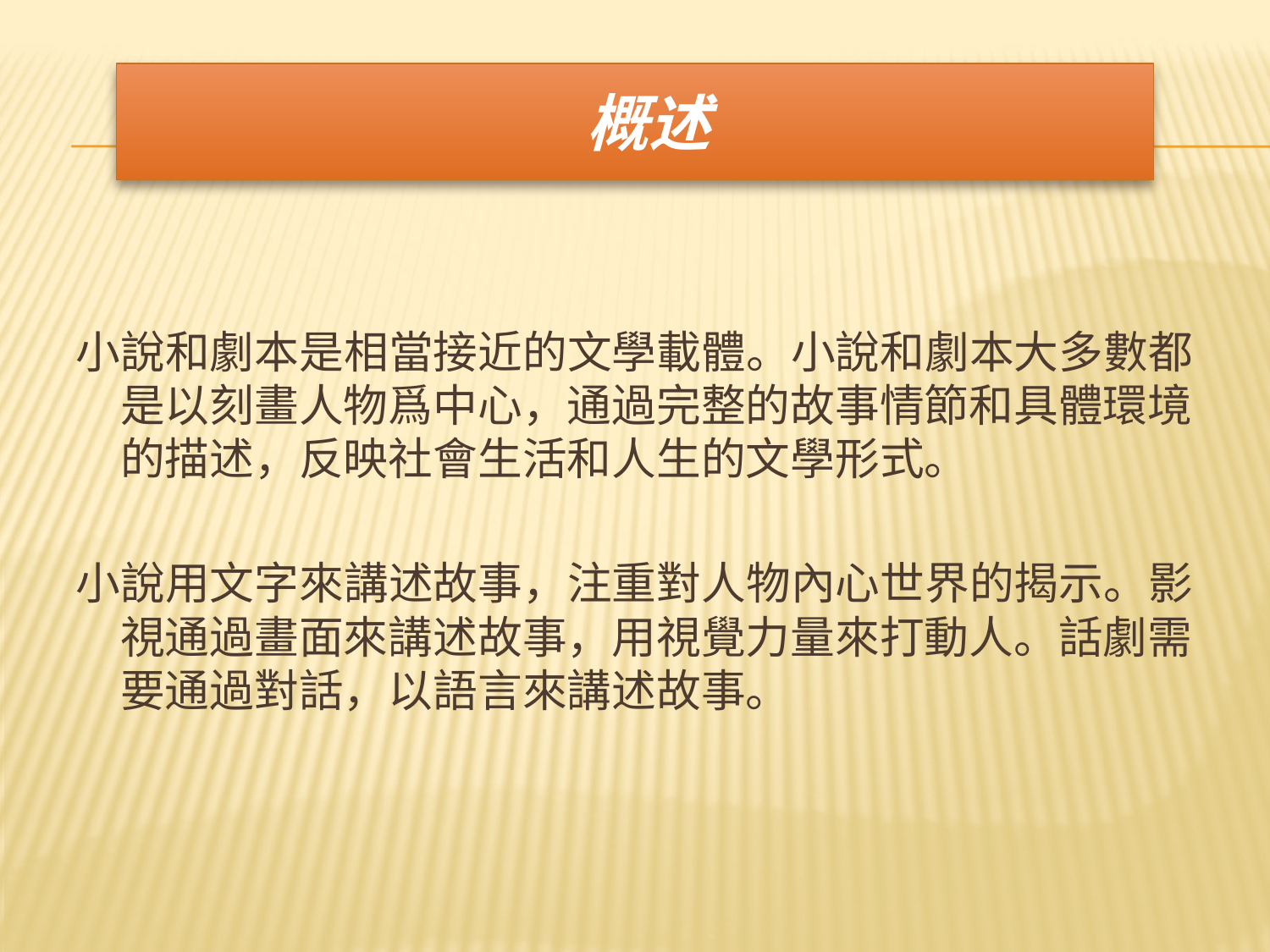

# 概述
小說和劇本是相當接近的文學載體。小說和劇本大多數都是以刻畫人物爲中心，通過完整的故事情節和具體環境的描述，反映社會生活和人生的文學形式。

小說用文字來講述故事，注重對人物內心世界的揭示。影視通過畫面來講述故事，用視覺力量來打動人。話劇需要通過對話，以語言來講述故事。